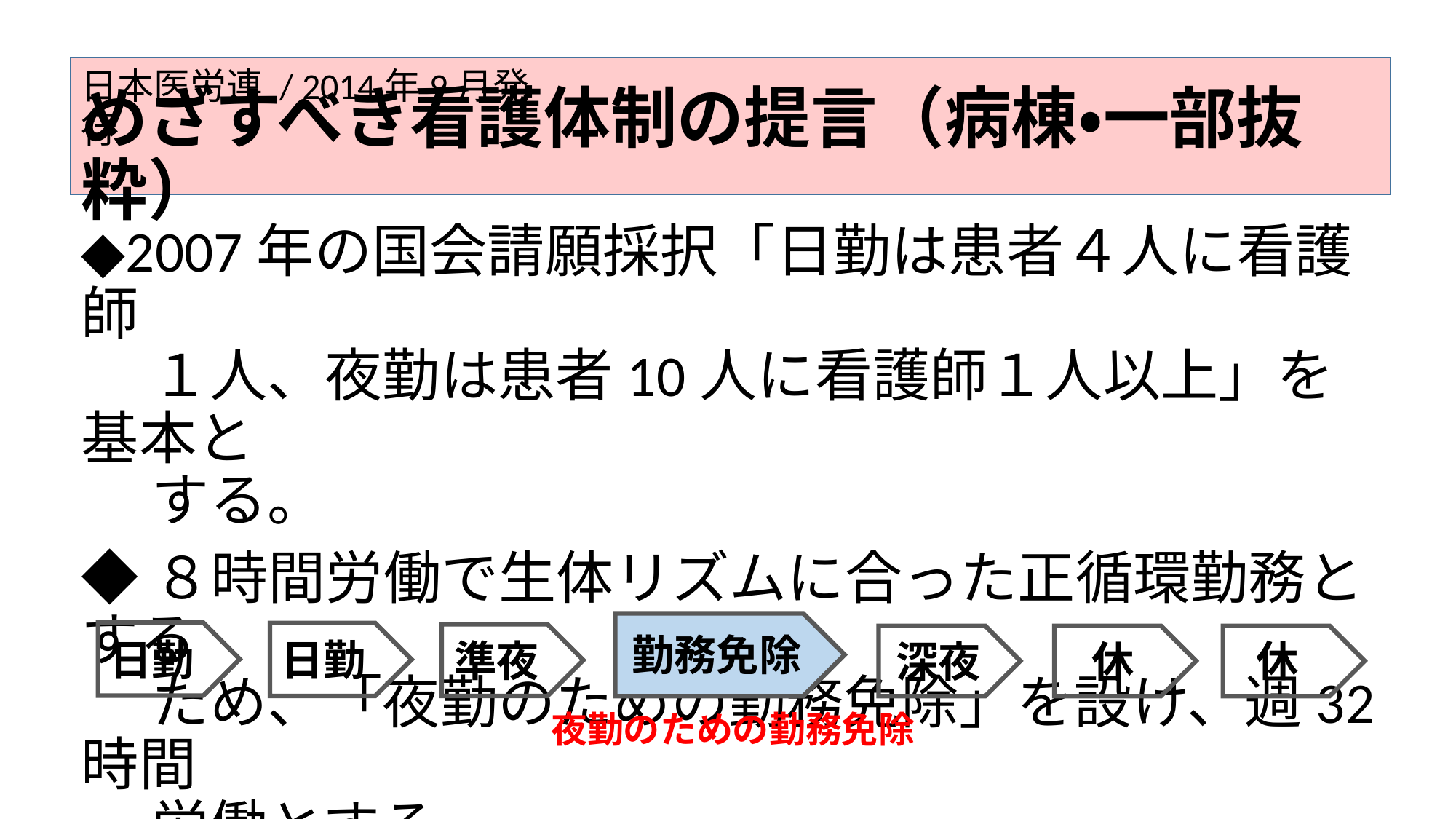

日本医労連 / 2014年9月発行
# めざすべき看護体制の提言（病棟・一部抜粋）
◆2007年の国会請願採択「日勤は患者４人に看護師　
　 １人、夜勤は患者10人に看護師１人以上」を基本と
　 する。
◆８時間労働で生体リズムに合った正循環勤務とする
　 ため、「夜勤のための勤務免除」を設け、週32時間
　 労働とする。

勤務免除

日勤
日勤
準夜
休
深夜
休
夜勤のための勤務免除